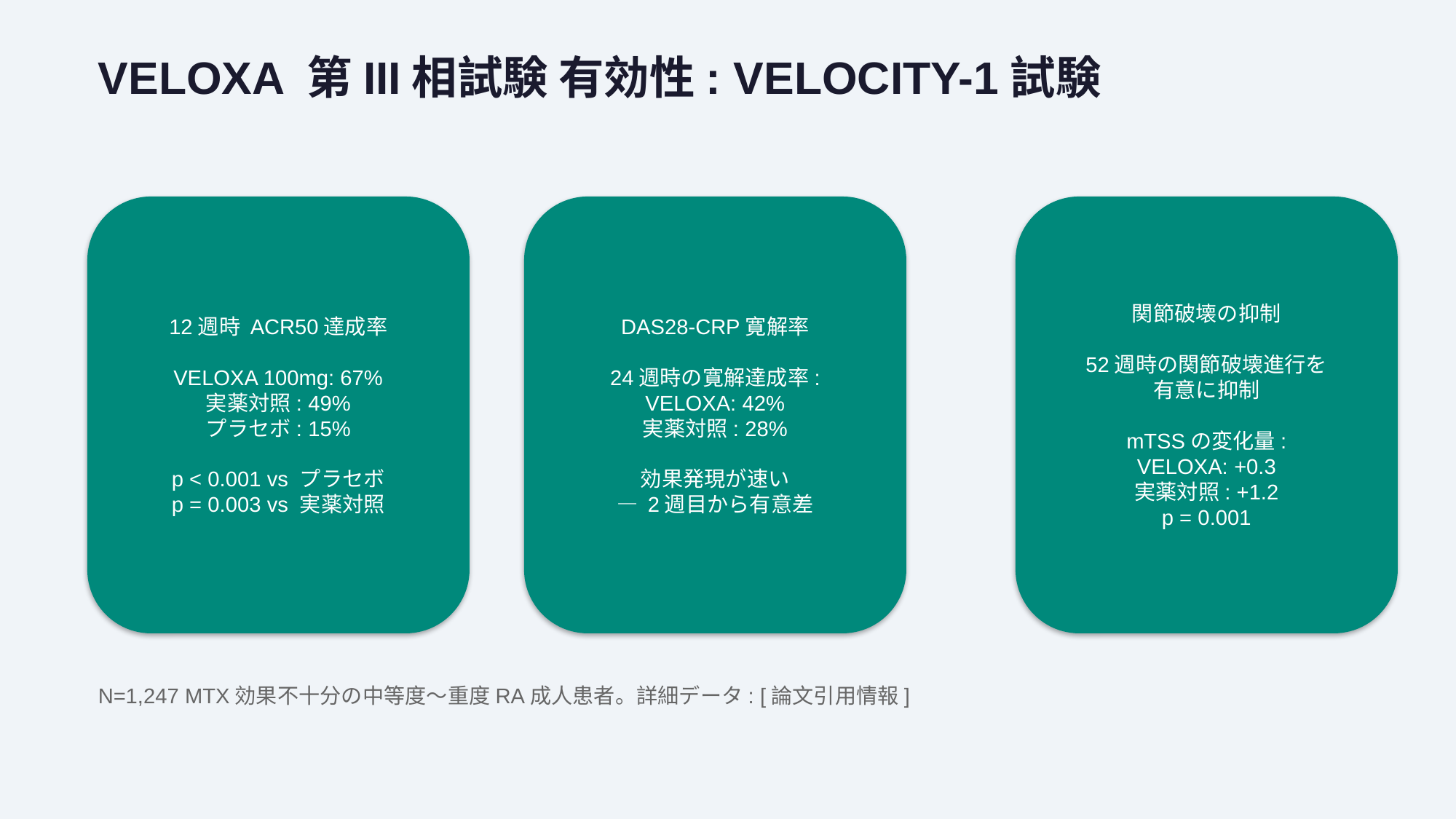

VELOXA 第III相試験 有効性: VELOCITY-1試験
12週時 ACR50達成率
VELOXA 100mg: 67%
実薬対照: 49%
プラセボ: 15%
p < 0.001 vs プラセボ
p = 0.003 vs 実薬対照
DAS28-CRP寛解率
24週時の寛解達成率:
VELOXA: 42%
実薬対照: 28%
効果発現が速い
— 2週目から有意差
関節破壊の抑制
52週時の関節破壊進行を
有意に抑制
mTSSの変化量:
VELOXA: +0.3
実薬対照: +1.2
p = 0.001
N=1,247 MTX効果不十分の中等度〜重度RA成人患者。詳細データ: [論文引用情報]